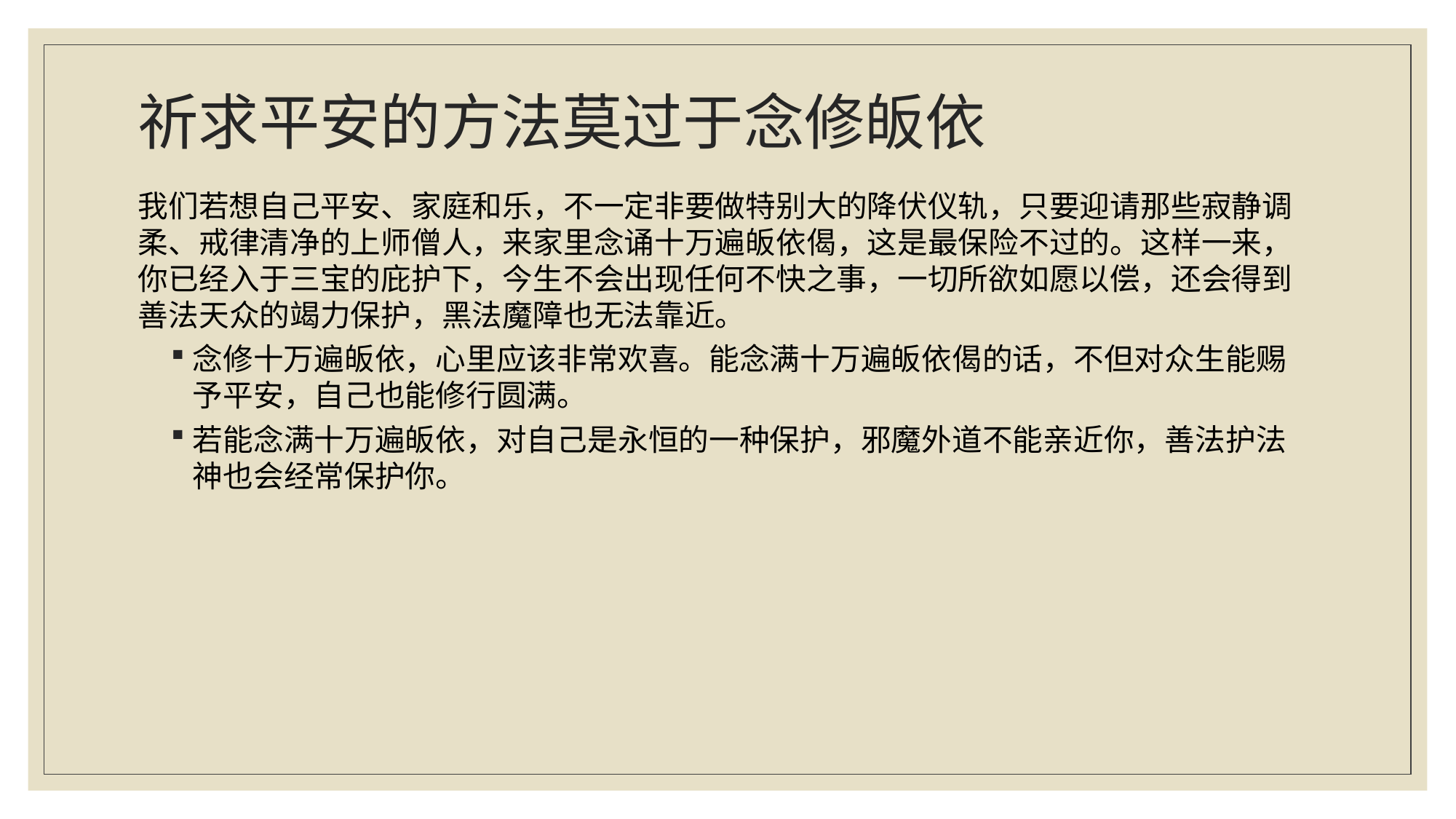

# 祈求平安的方法莫过于念修皈依
我们若想自己平安、家庭和乐，不一定非要做特别大的降伏仪轨，只要迎请那些寂静调柔、戒律清净的上师僧人，来家里念诵十万遍皈依偈，这是最保险不过的。这样一来，你已经入于三宝的庇护下，今生不会出现任何不快之事，一切所欲如愿以偿，还会得到善法天众的竭力保护，黑法魔障也无法靠近。
念修十万遍皈依，心里应该非常欢喜。能念满十万遍皈依偈的话，不但对众生能赐予平安，自己也能修行圆满。
若能念满十万遍皈依，对自己是永恒的一种保护，邪魔外道不能亲近你，善法护法神也会经常保护你。